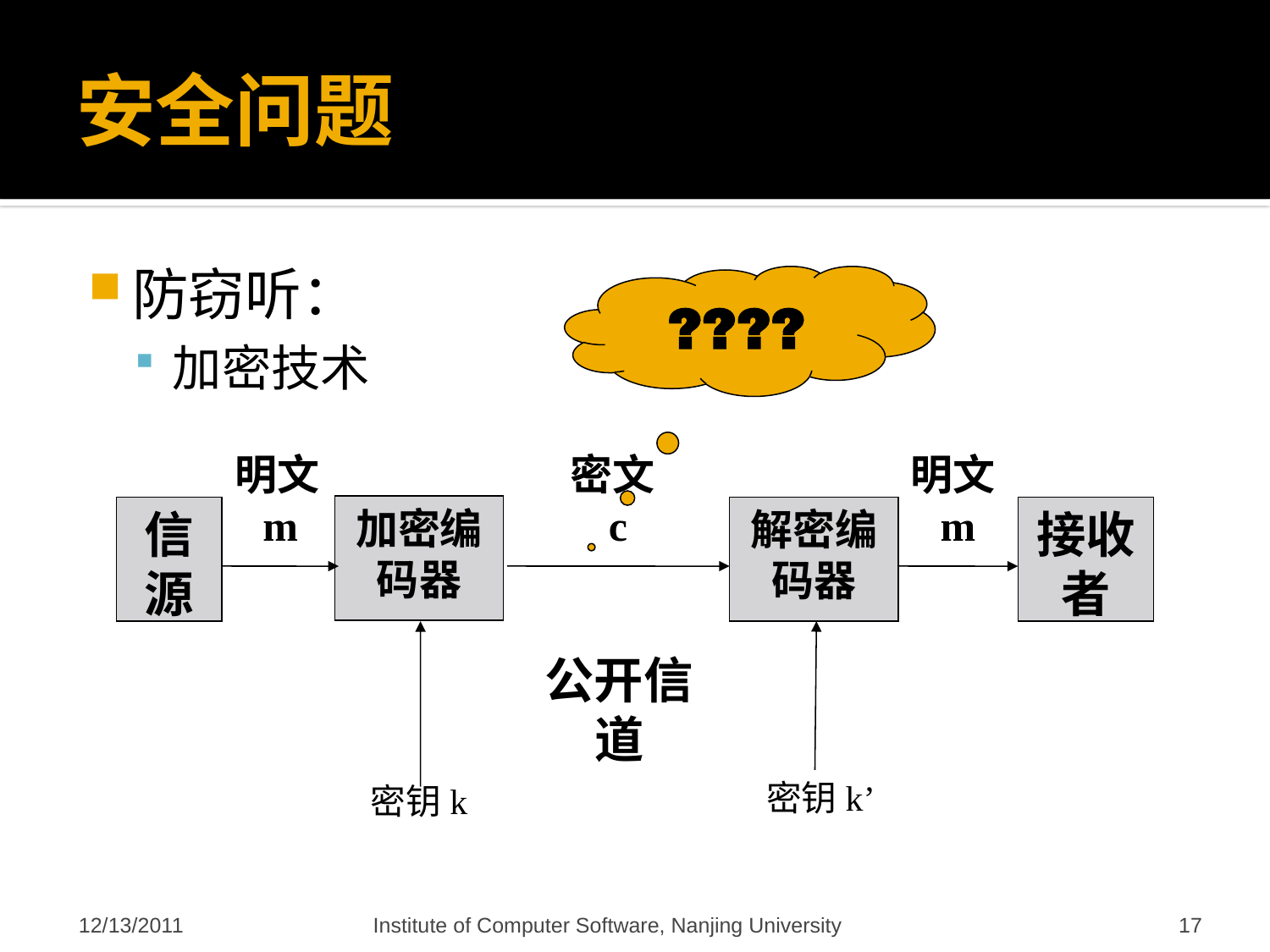

# 安全问题
防窃听：
加密技术
????
明文m

密文c

明文m

加密编码器
信源
解密编码器
接收者

密钥k

密钥k’
公开信道
17
12/13/2011
Institute of Computer Software, Nanjing University
17